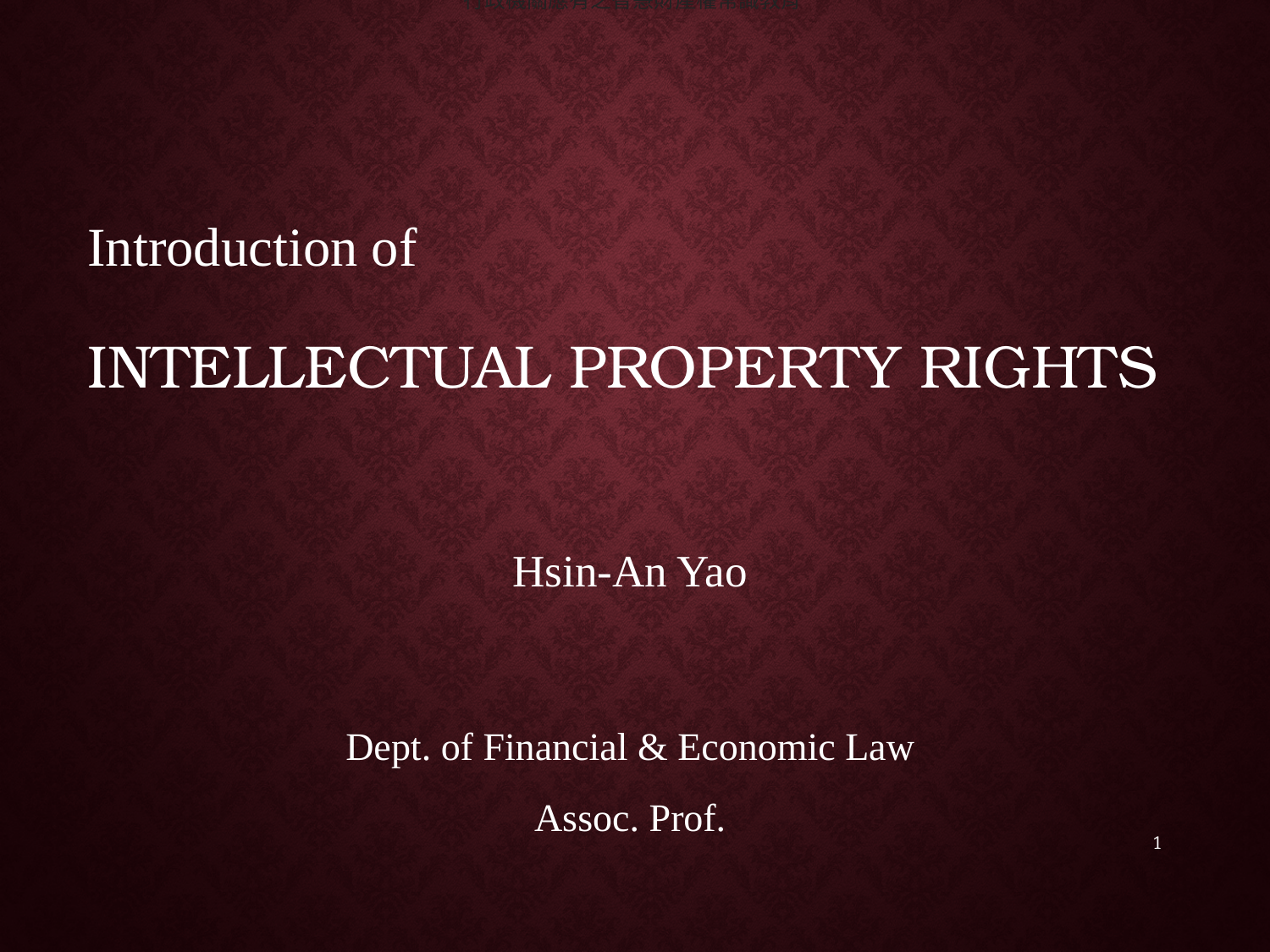

行政機關應有之智慧財產權常識教育
# Introduction of INTELLECTUAL PROPERTY RIGHTS
Hsin-An Yao

Dept. of Financial & Economic Law
Assoc. Prof.
1